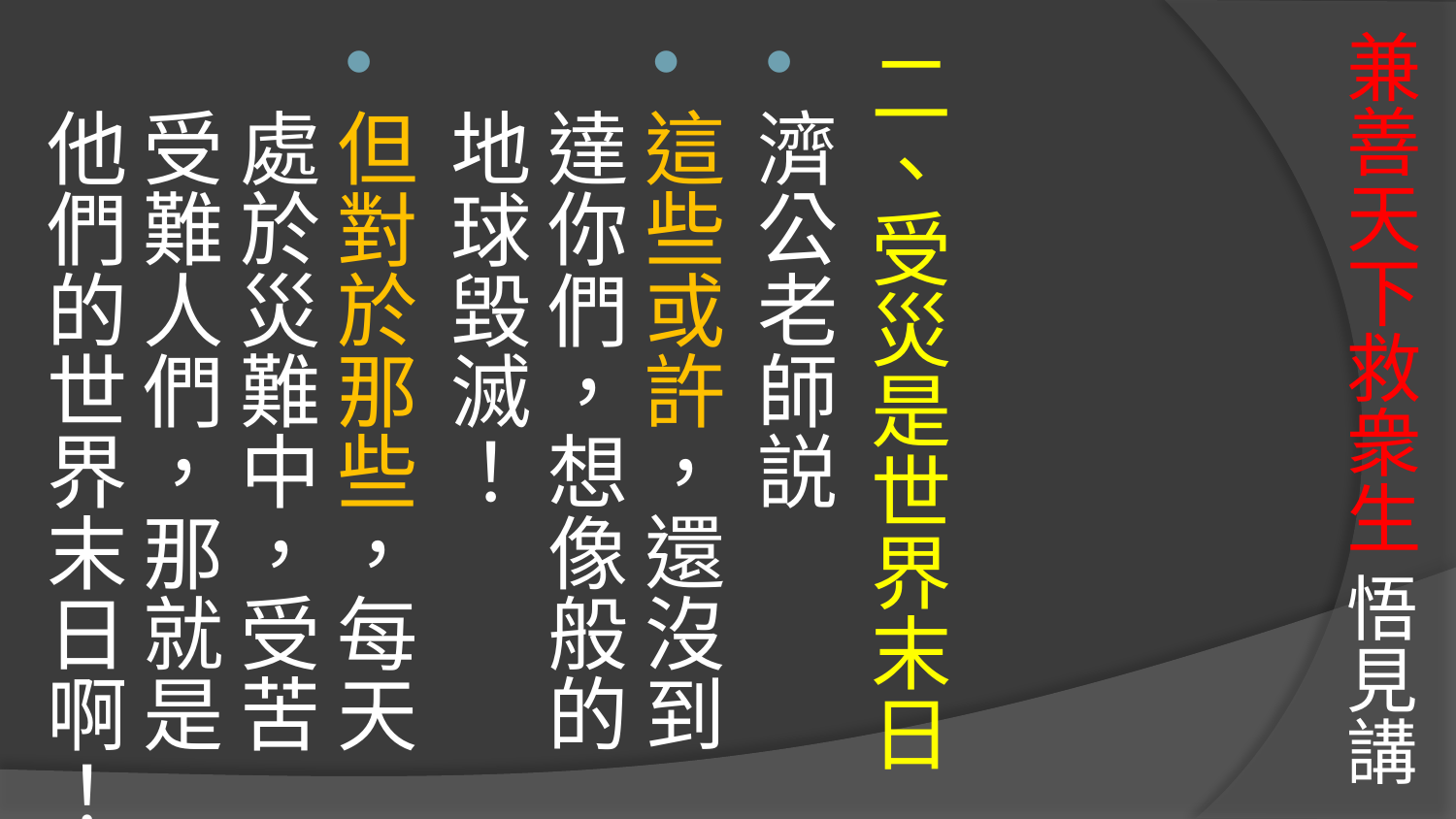

# 兼善天下救衆生 悟見講
二、受災是世界末日
濟公老師説
這些或許，還沒到達你們，想像般的地球毀滅！
但對於那些，每天處於災難中，受苦受難人們，那就是他們的世界末日啊！